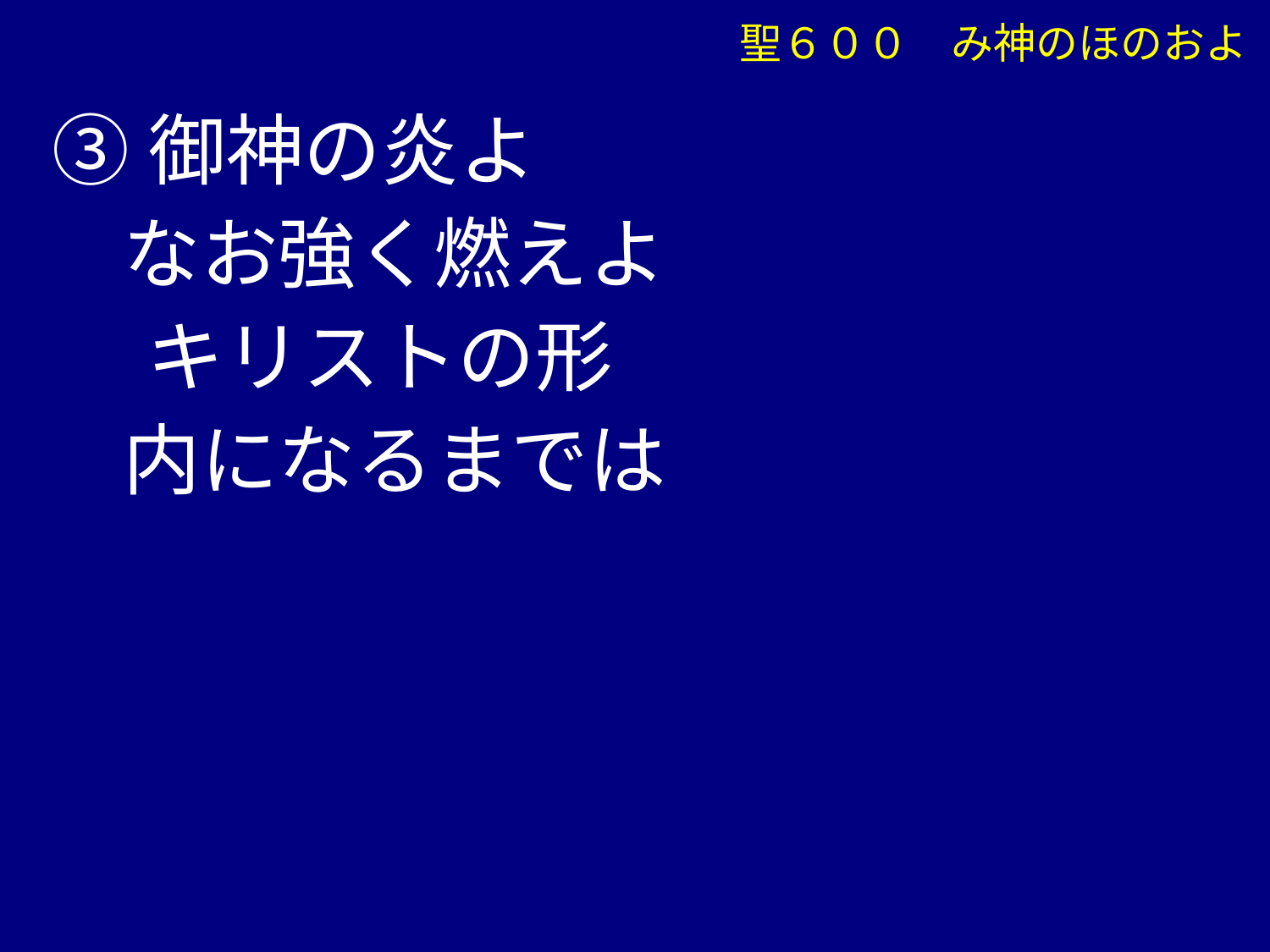

③御神の炎よ
   なお強く燃えよ
　 キリストの形
   内になるまでは
聖６００　み神のほのおよ